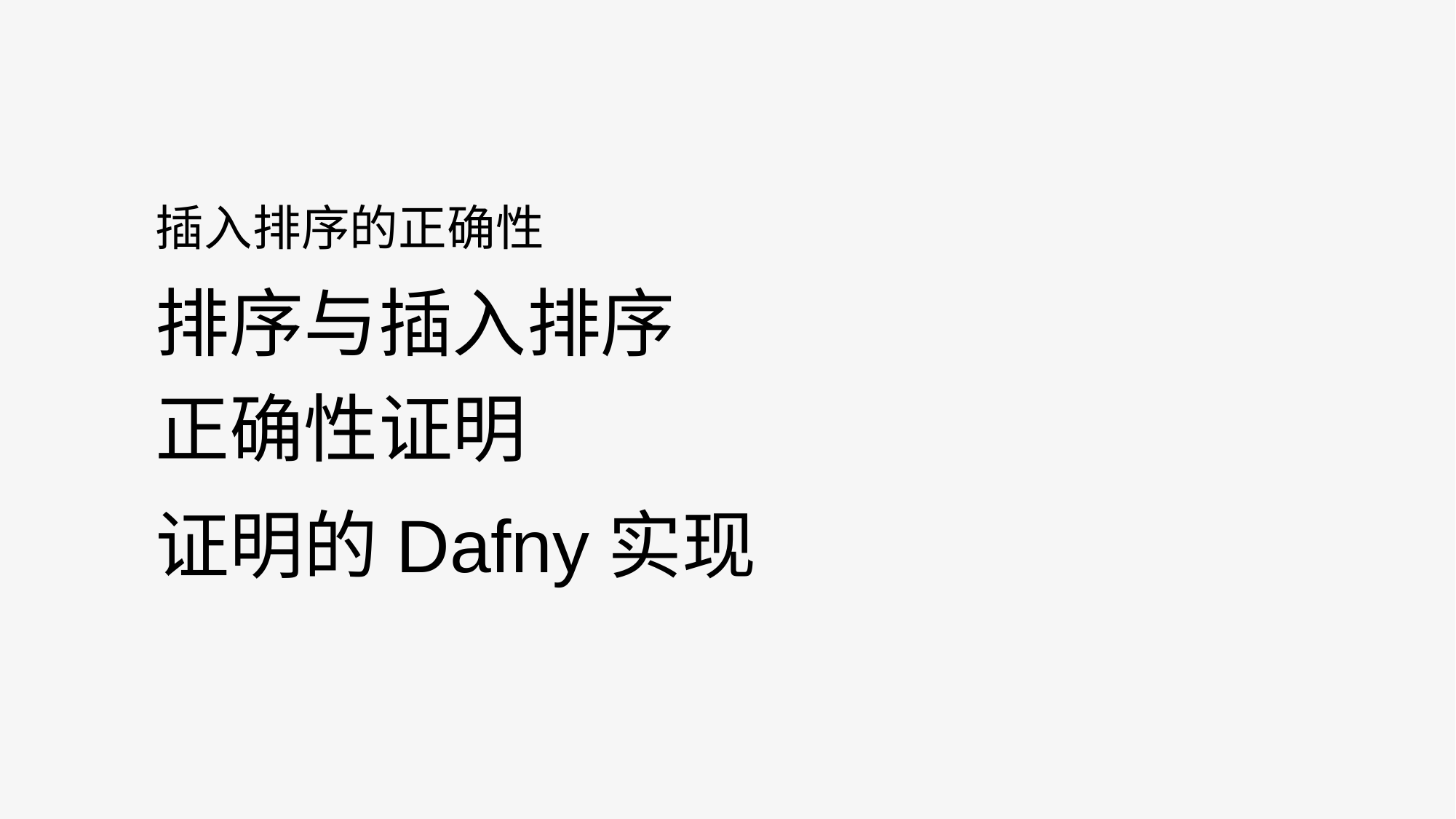

Insertion Sort
插入排序的正确性
# 排序与插入排序
正确性证明
证明的Dafny实现